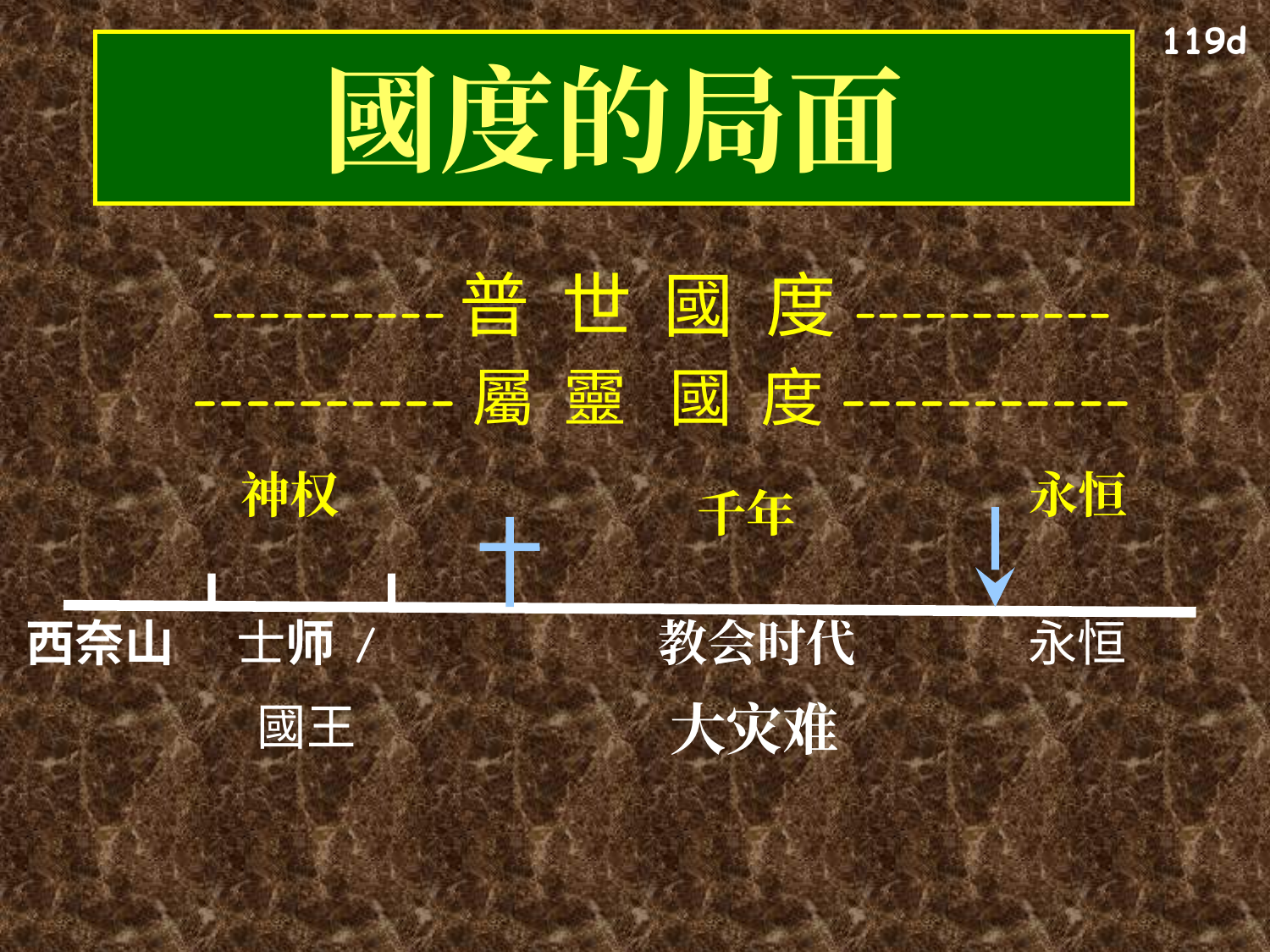

119d
國度的局面
----------普  世  國  度-----------
----------屬  靈   國  度-----------
神权
永恒
千年

西奈山

士师 /
國王
教会时代
永恒
大灾难